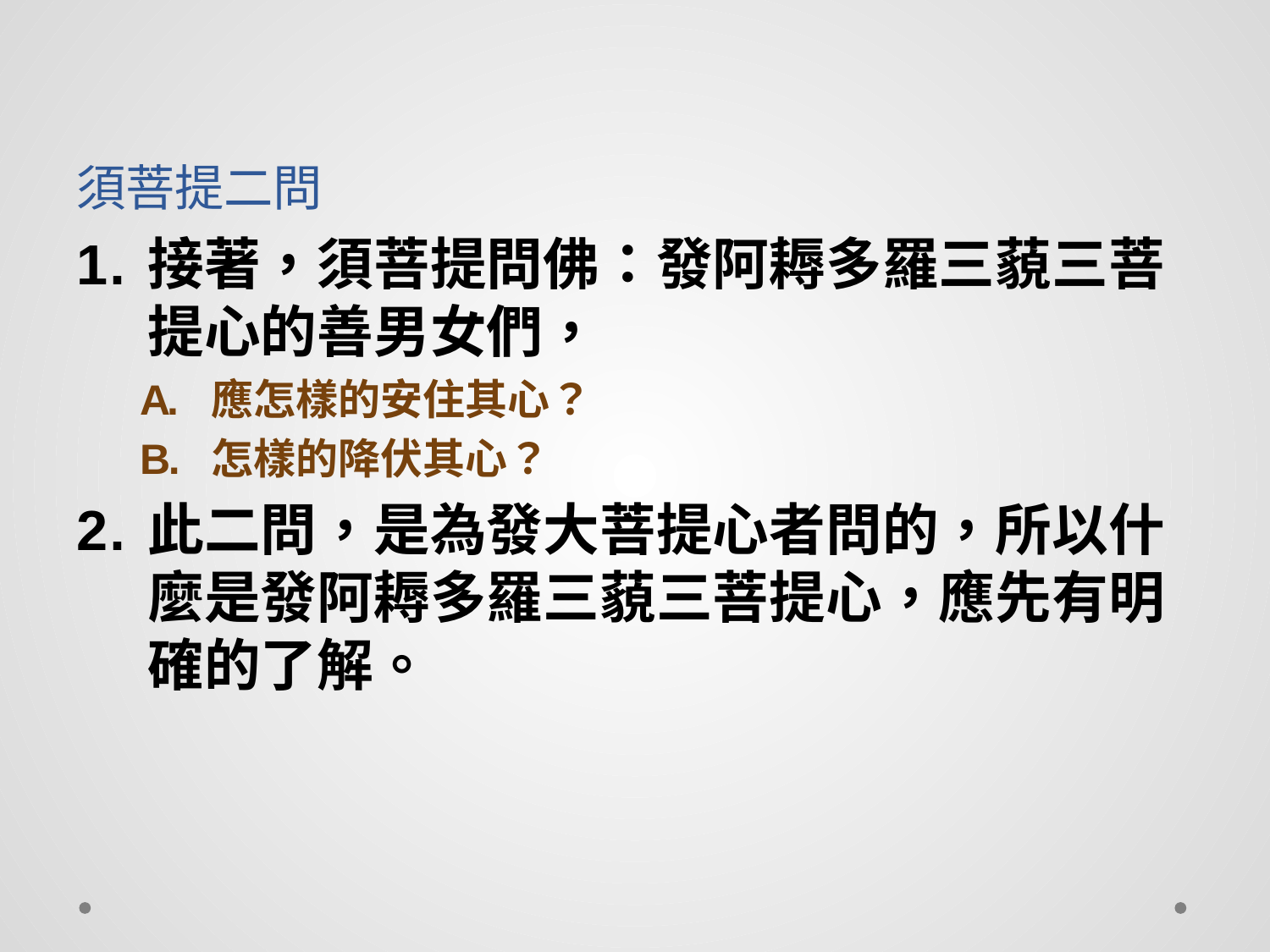

# 須菩提二問
接著，須菩提問佛：發阿耨多羅三藐三菩提心的善男女們，
應怎樣的安住其心？
怎樣的降伏其心？
此二問，是為發大菩提心者問的，所以什麼是發阿耨多羅三藐三菩提心，應先有明確的了解。